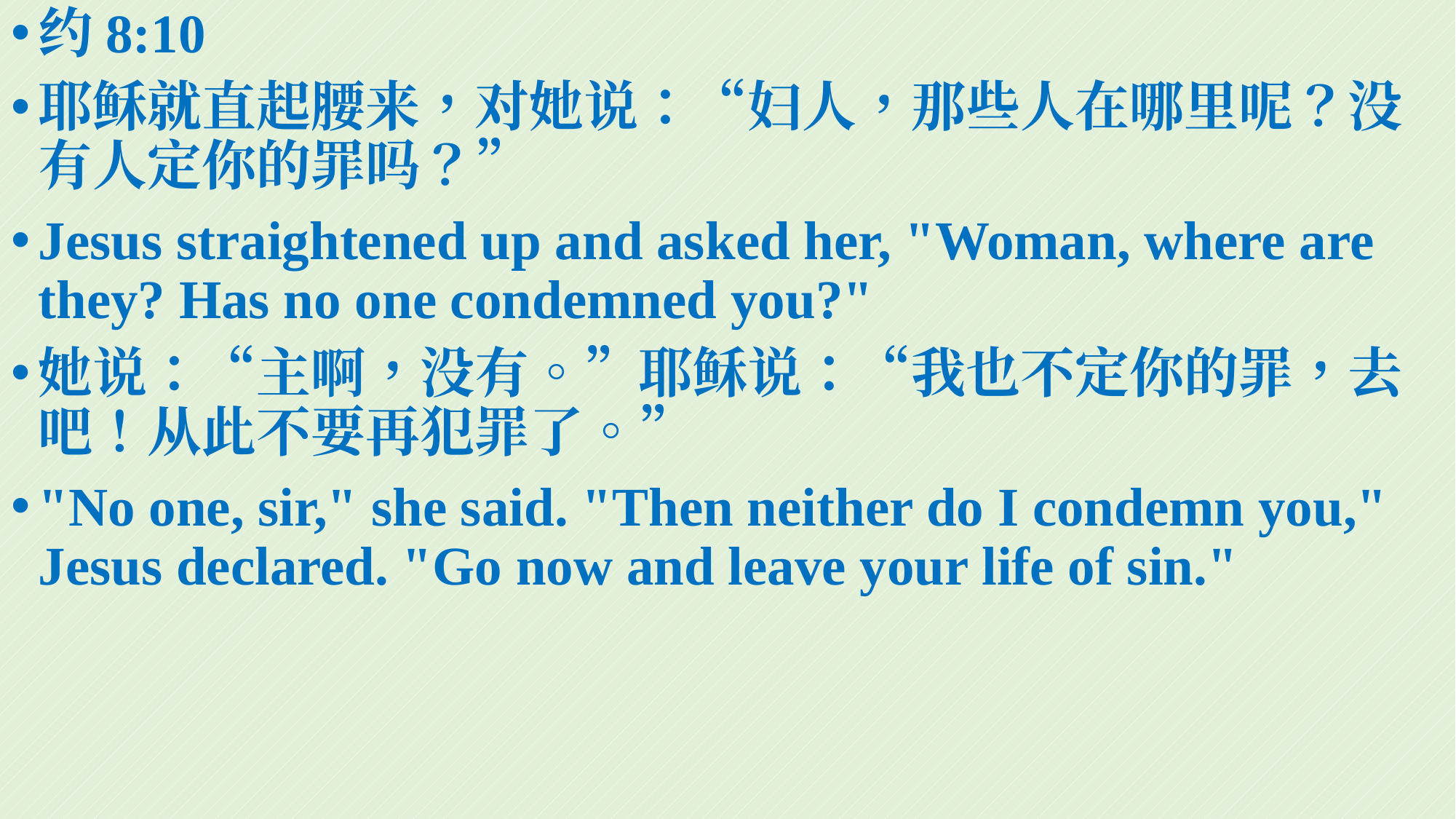

约8:10
耶稣就直起腰来，对她说：“妇人，那些人在哪里呢？没有人定你的罪吗？”
Jesus straightened up and asked her, "Woman, where are they? Has no one condemned you?"
她说：“主啊，没有。”耶稣说：“我也不定你的罪，去吧！从此不要再犯罪了。”
"No one, sir," she said. "Then neither do I condemn you," Jesus declared. "Go now and leave your life of sin."